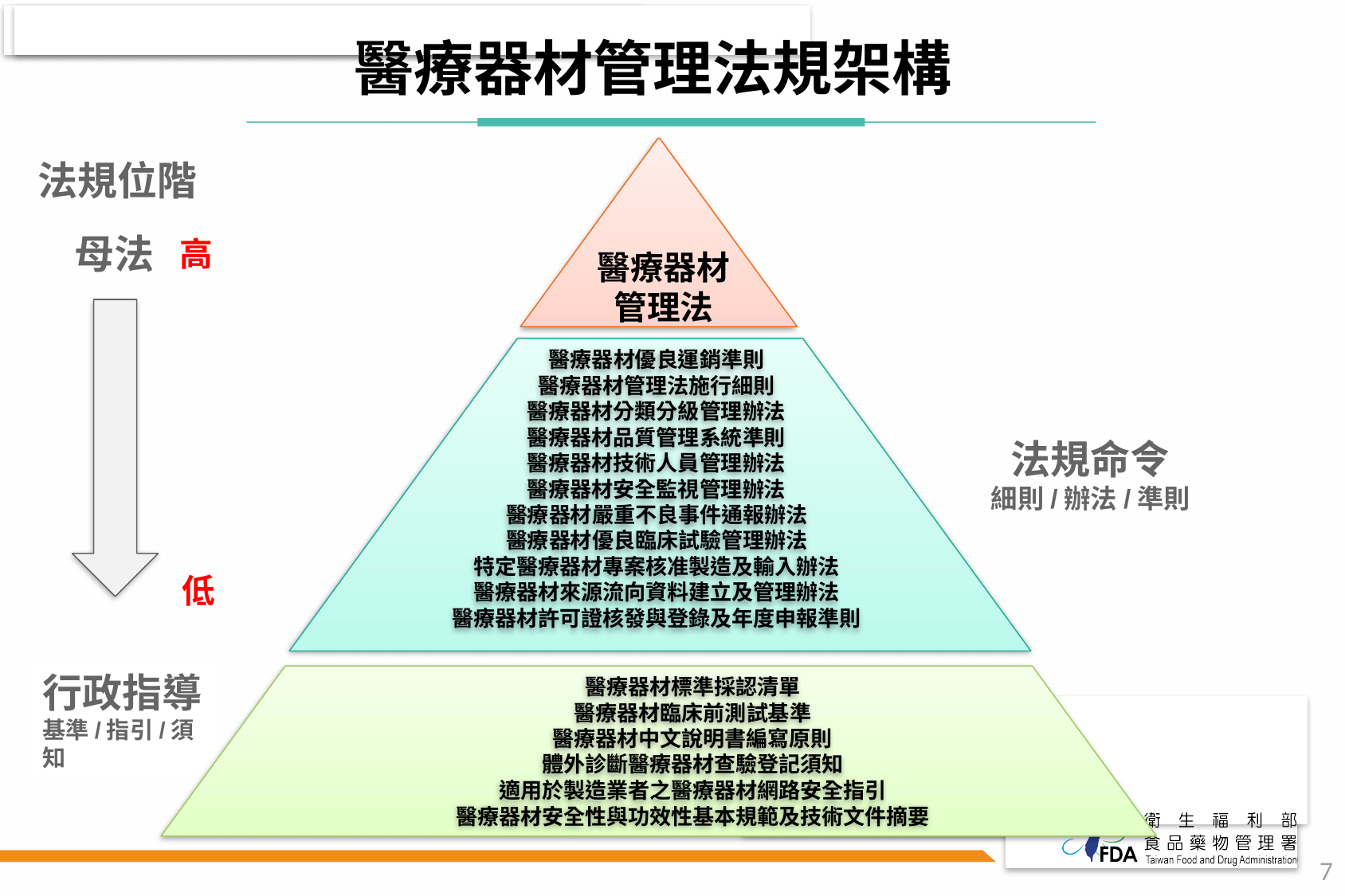

醫療器材管理法規架構

醫療器材
管理法
法規位階
母法
高

醫療器材優良運銷準則
醫療器材管理法施行細則
醫療器材分類分級管理辦法
醫療器材品質管理系統準則
醫療器材技術人員管理辦法
醫療器材安全監視管理辦法
醫療器材嚴重不良事件通報辦法
醫療器材優良臨床試驗管理辦法
特定醫療器材專案核准製造及輸入辦法
醫療器材來源流向資料建立及管理辦法
醫療器材許可證核發與登錄及年度申報準則

法規命令
細則/辦法/準則
低

行政指導
基準/指引/須知

醫療器材標準採認清單
醫療器材臨床前測試基準
醫療器材中文說明書編寫原則
體外診斷醫療器材查驗登記須知
適用於製造業者之醫療器材網路安全指引
醫療器材安全性與功效性基本規範及技術文件摘要
7